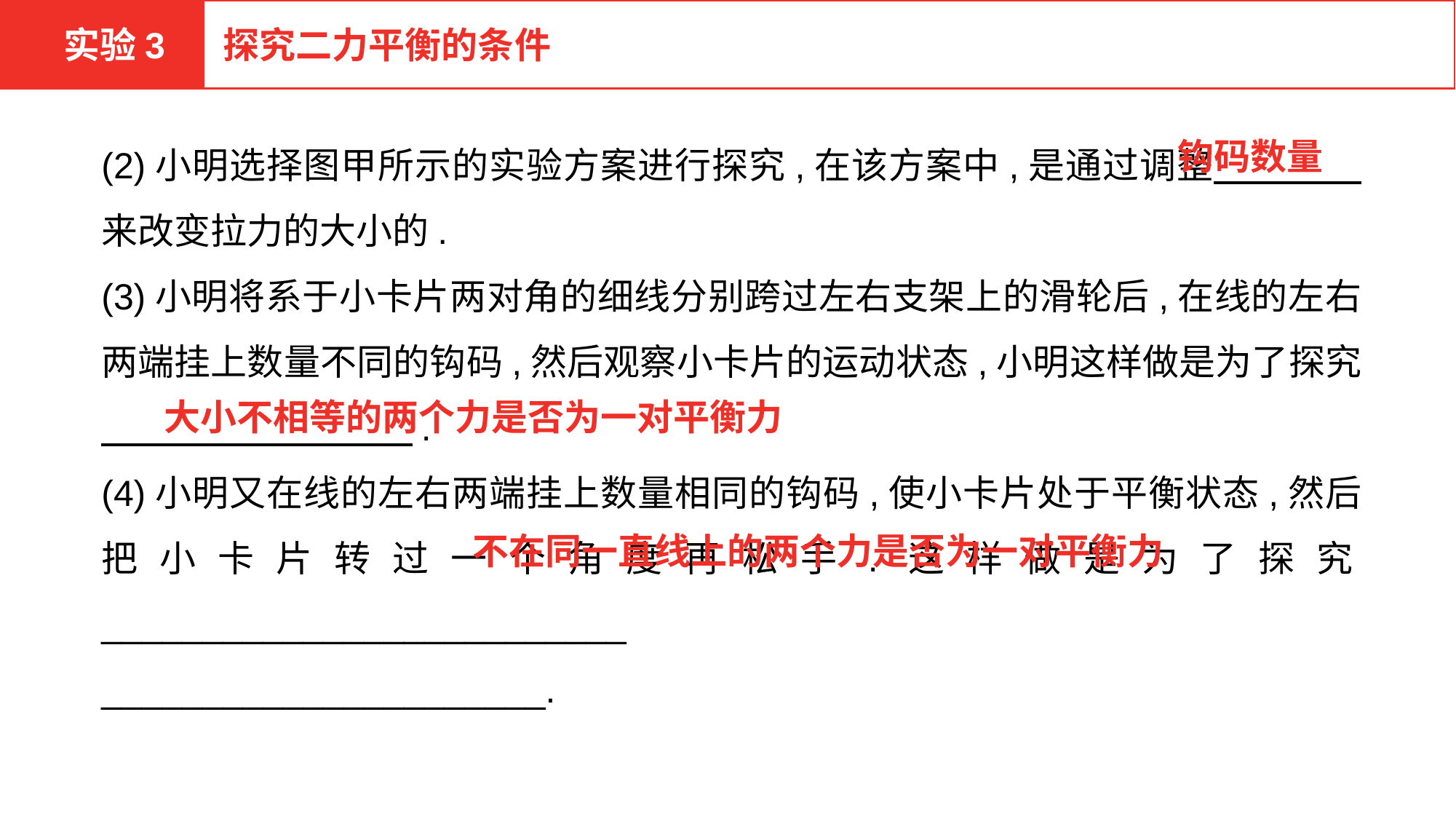

实验3
探究二力平衡的条件
(2)小明选择图甲所示的实验方案进行探究,在该方案中,是通过调整　　　　来改变拉力的大小的.
(3)小明将系于小卡片两对角的细线分别跨过左右支架上的滑轮后,在线的左右两端挂上数量不同的钩码,然后观察小卡片的运动状态,小明这样做是为了探究                                       .
(4)小明又在线的左右两端挂上数量相同的钩码,使小卡片处于平衡状态,然后把小卡片转过一个角度再松手.这样做是为了探究__________________________
______________________.

钩码数量
大小不相等的两个力是否为一对平衡力
                                       不在同一直线上的两个力是否为一对平衡力